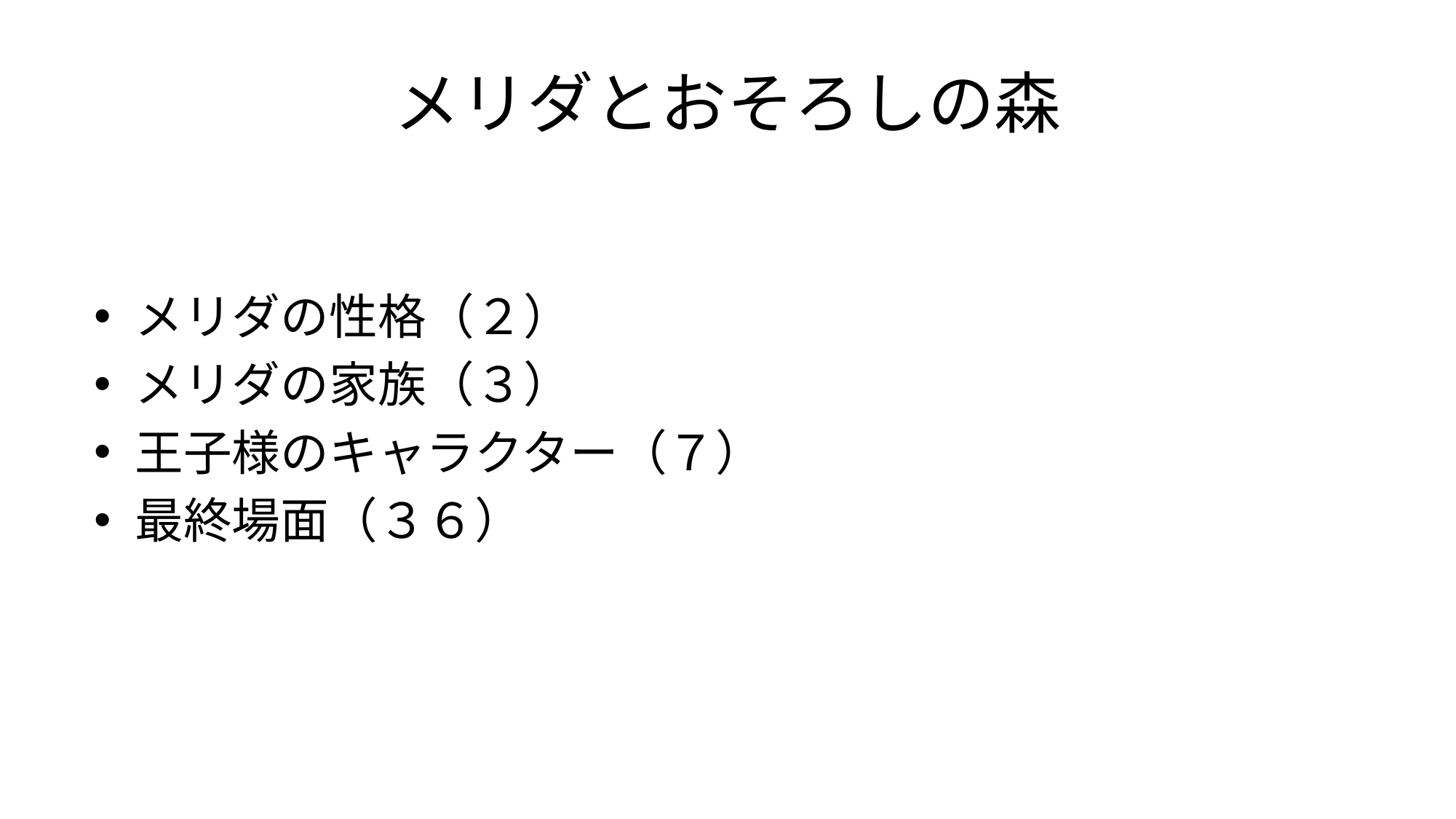

# メリダとおそろしの森
メリダの性格（２）
メリダの家族（３）
王子様のキャラクター（７）
最終場面（３６）